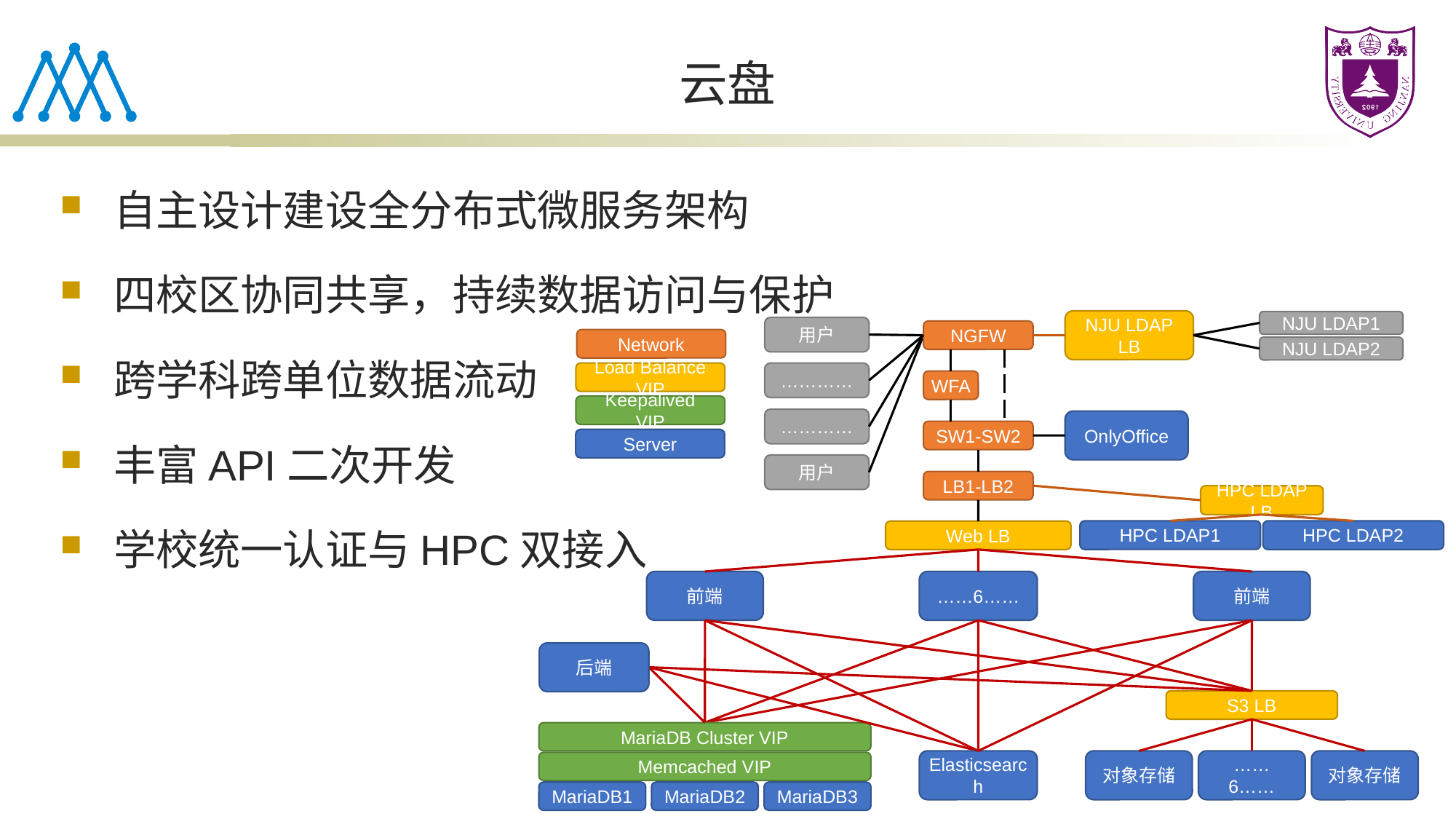

# 云盘
自主设计建设全分布式微服务架构
四校区协同共享，持续数据访问与保护
跨学科跨单位数据流动
丰富API二次开发
学校统一认证与HPC双接入

NJU LDAP LB
NJU LDAP1
用户
NGFW
Network
NJU LDAP2
Load Balance VIP
…………
WFA
Keepalived VIP
…………
OnlyOffice
SW1-SW2
Server
用户
LB1-LB2
HPC LDAP LB
HPC LDAP2
HPC LDAP1
Web LB
前端
……6……
前端
后端
S3 LB
MariaDB Cluster VIP
Elasticsearch
对象存储
对象存储
……6……
Memcached VIP
MariaDB1
MariaDB3
MariaDB2